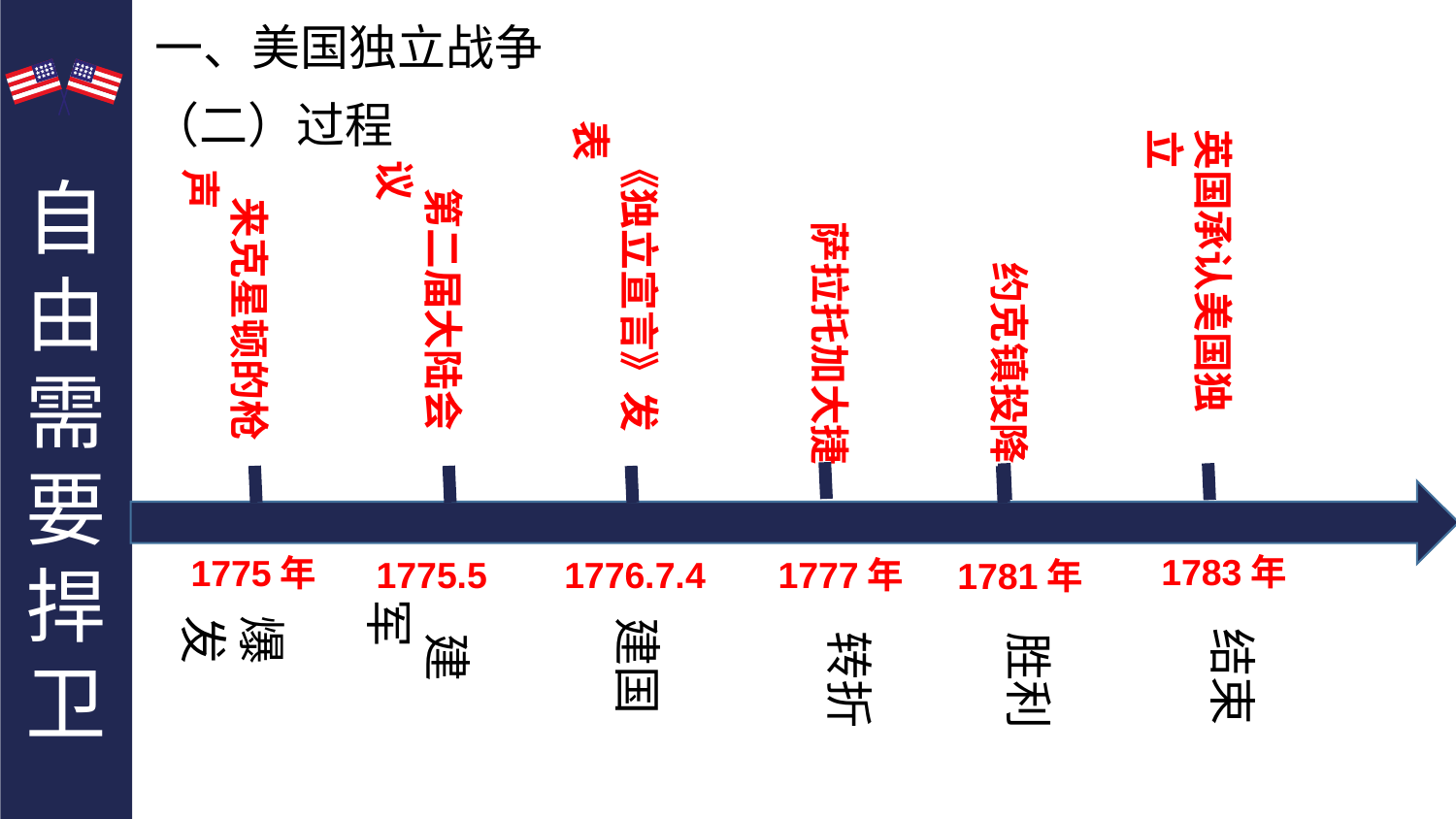

自由需要捍卫

一、美国独立战争
（二）过程
  《独立宣言》发表
英国承认美国独立
  第二届大陆会议
  来克星顿的枪声
  萨拉托加大捷
  约克镇投降

1783年
1775年
1775.5
1776.7.4
1777年
1781年
  建军
爆发
建国
结束
转折
胜利